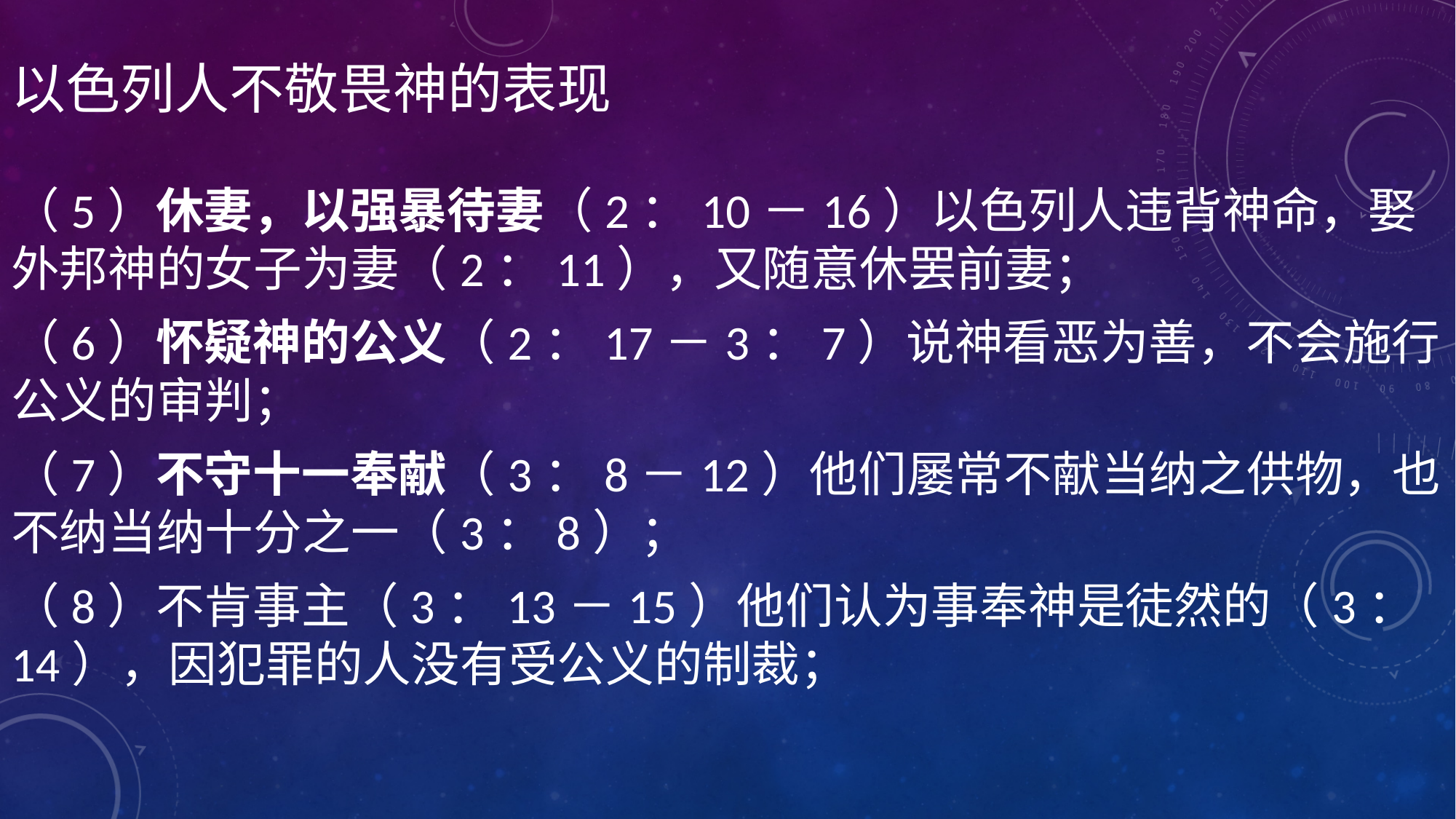

# 以色列人不敬畏神的表现
（5）休妻，以强暴待妻（2：10－16）以色列人违背神命，娶外邦神的女子为妻（2：11），又随意休罢前妻；
（6）怀疑神的公义（2：17－3：7）说神看恶为善，不会施行公义的审判；
（7）不守十一奉献（3：8－12）他们屡常不献当纳之供物，也不纳当纳十分之一（3：8）；
（8）不肯事主（3：13－15）他们认为事奉神是徒然的（3：14），因犯罪的人没有受公义的制裁；